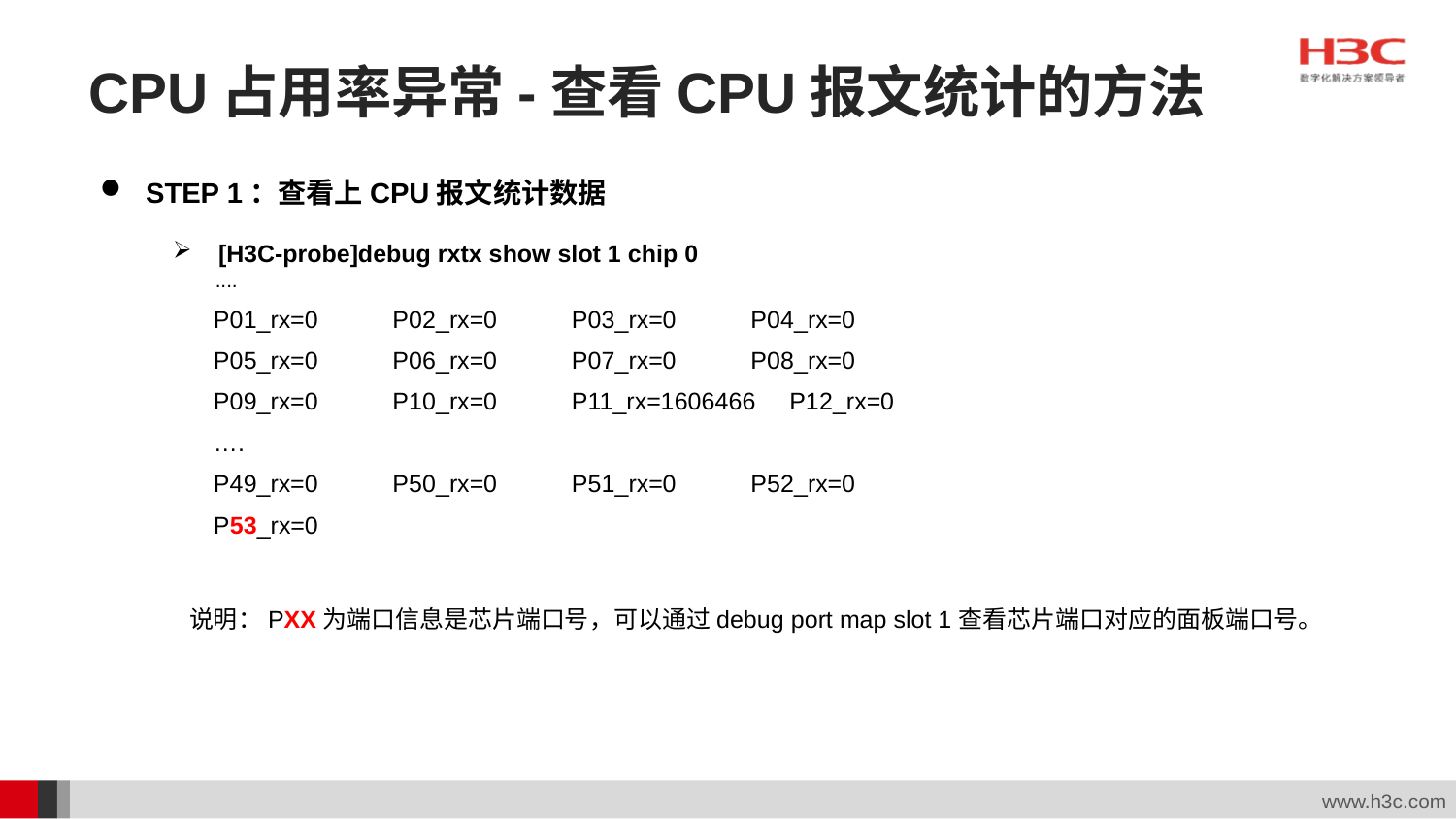

# CPU占用率异常-查看CPU报文统计的方法
STEP 1：查看上CPU报文统计数据
[H3C-probe]debug rxtx show slot 1 chip 0
      ....
      P01_rx=0           P02_rx=0           P03_rx=0           P04_rx=0
      P05_rx=0           P06_rx=0           P07_rx=0           P08_rx=0
      P09_rx=0           P10_rx=0           P11_rx=1606466     P12_rx=0
      ….
      P49_rx=0           P50_rx=0           P51_rx=0           P52_rx=0
      P53_rx=0

  说明：PXX为端口信息是芯片端口号，可以通过debug port map slot 1查看芯片端口对应的面板端口号。